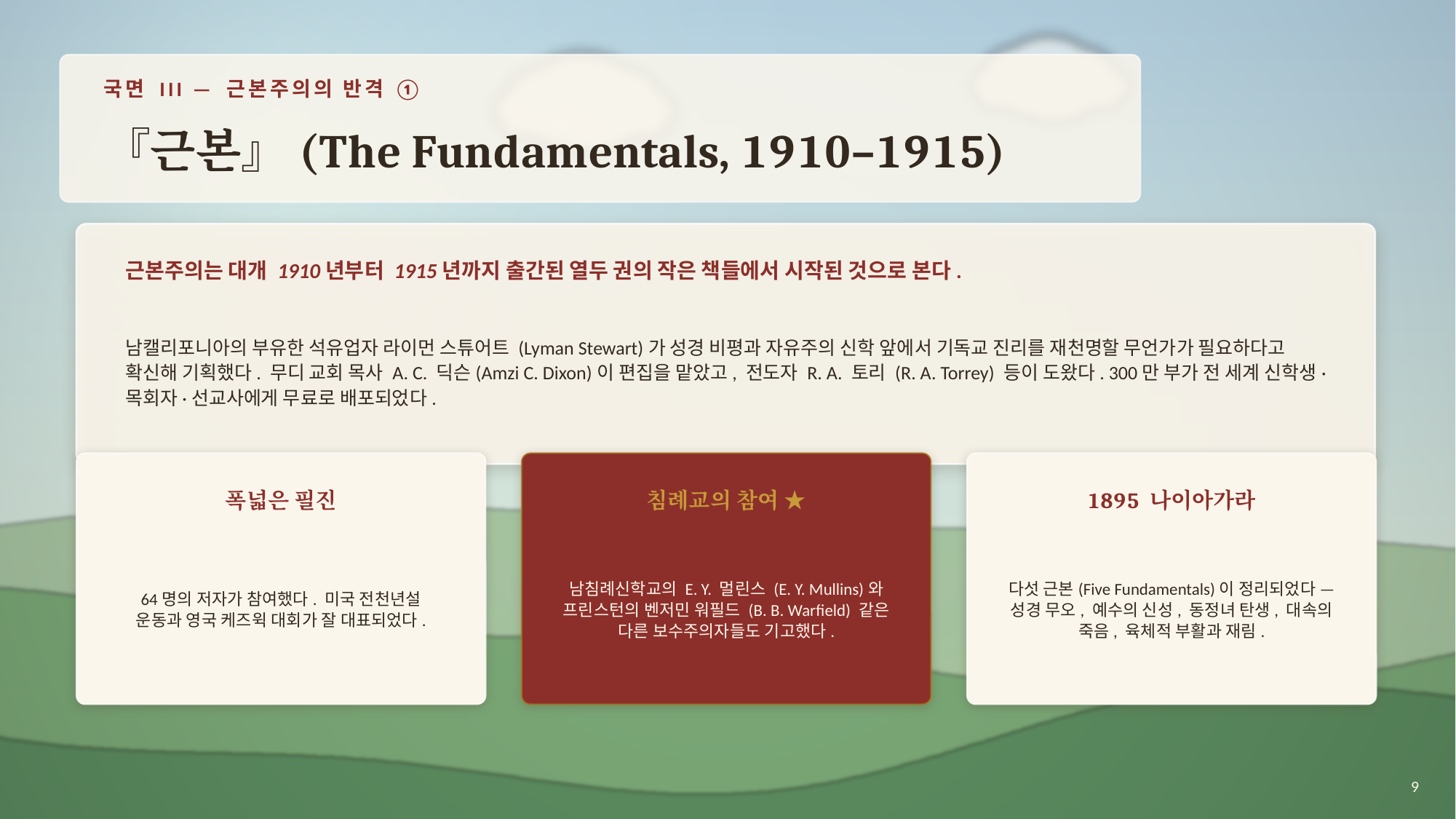

국면 III — 근본주의의 반격 ①
『근본』(The Fundamentals, 1910–1915)

근본주의는 대개 1910년부터 1915년까지 출간된 열두 권의 작은 책들에서 시작된 것으로 본다.
남캘리포니아의 부유한 석유업자 라이먼 스튜어트 (Lyman Stewart)가 성경 비평과 자유주의 신학 앞에서 기독교 진리를 재천명할 무언가가 필요하다고 확신해 기획했다. 무디 교회 목사 A. C. 딕슨(Amzi C. Dixon)이 편집을 맡았고, 전도자 R. A. 토리 (R. A. Torrey) 등이 도왔다. 300만 부가 전 세계 신학생·목회자·선교사에게 무료로 배포되었다.

폭넓은 필진
침례교의 참여 ★
1895 나이아가라
64명의 저자가 참여했다. 미국 전천년설 운동과 영국 케즈윅 대회가 잘 대표되었다.
남침례신학교의 E. Y. 멀린스 (E. Y. Mullins)와 프린스턴의 벤저민 워필드 (B. B. Warfield) 같은 다른 보수주의자들도 기고했다.
다섯 근본(Five Fundamentals)이 정리되었다 — 성경 무오, 예수의 신성, 동정녀 탄생, 대속의 죽음, 육체적 부활과 재림.
9